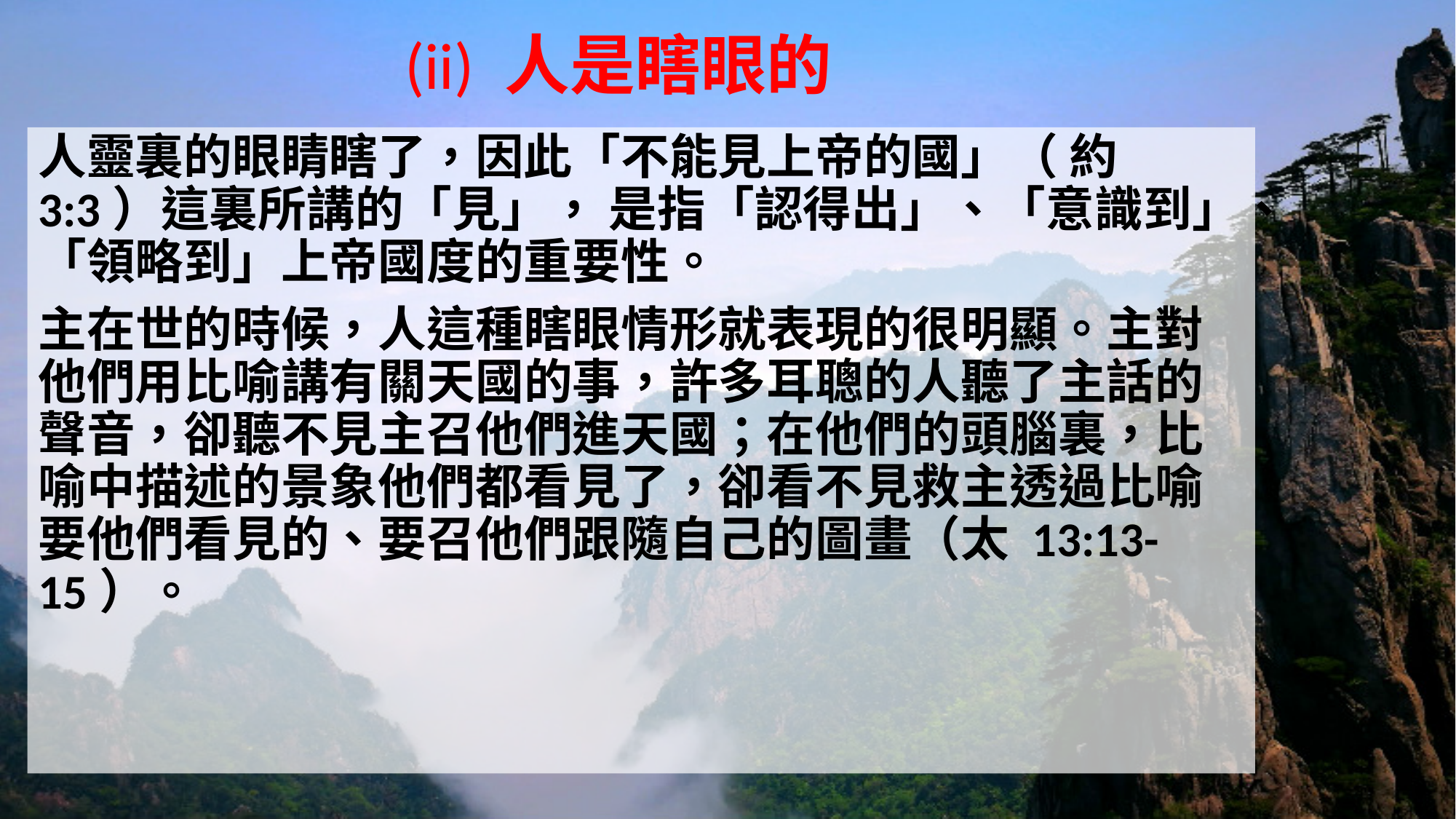

# (ii) 人是瞎眼的
人靈裏的眼睛瞎了，因此「不能見上帝的國」（ 約 3:3）這裏所講的「見」， 是指「認得出」、「意識到」、「領略到」上帝國度的重要性。
主在世的時候，人這種瞎眼情形就表現的很明顯。主對他們用比喻講有關天國的事，許多耳聰的人聽了主話的聲音，卻聽不見主召他們進天國；在他們的頭腦裏，比喻中描述的景象他們都看見了，卻看不見救主透過比喻要他們看見的、要召他們跟隨自己的圖畫（太 13:13-15）。